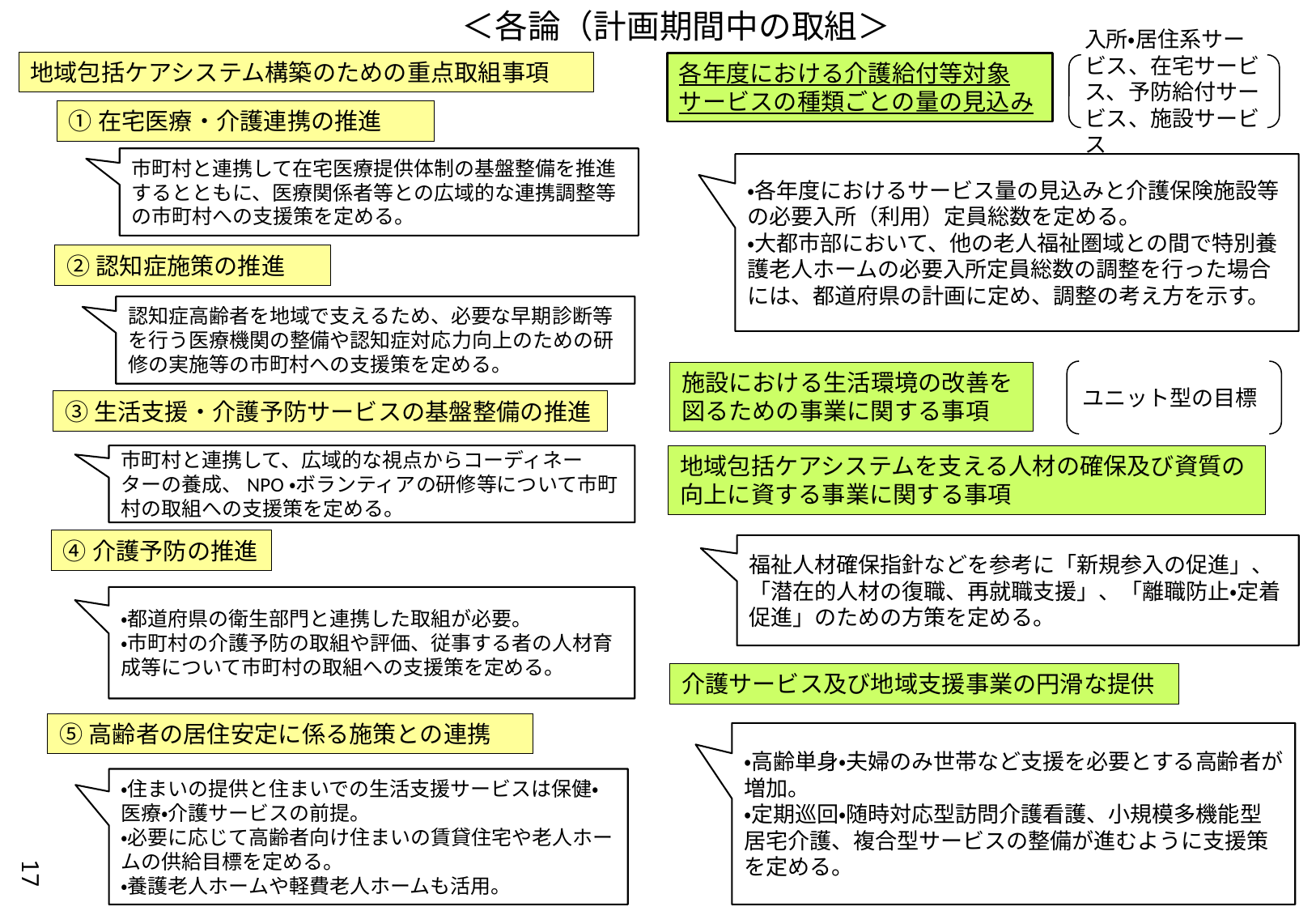

＜各論（計画期間中の取組＞
地域包括ケアシステム構築のための重点取組事項
各年度における介護給付等対象サービスの種類ごとの量の見込み
入所・居住系サービス、在宅サービス、予防給付サービス、施設サービス
①在宅医療・介護連携の推進
市町村と連携して在宅医療提供体制の基盤整備を推進するとともに、医療関係者等との広域的な連携調整等の市町村への支援策を定める。
・各年度におけるサービス量の見込みと介護保険施設等の必要入所（利用）定員総数を定める。
・大都市部において、他の老人福祉圏域との間で特別養護老人ホームの必要入所定員総数の調整を行った場合には、都道府県の計画に定め、調整の考え方を示す。
②認知症施策の推進
認知症高齢者を地域で支えるため、必要な早期診断等を行う医療機関の整備や認知症対応力向上のための研修の実施等の市町村への支援策を定める。
ユニット型の目標
施設における生活環境の改善を図るための事業に関する事項
③生活支援・介護予防サービスの基盤整備の推進
市町村と連携して、広域的な視点からコーディネーターの養成、NPO・ボランティアの研修等について市町村の取組への支援策を定める。
地域包括ケアシステムを支える人材の確保及び資質の向上に資する事業に関する事項
④介護予防の推進
福祉人材確保指針などを参考に「新規参入の促進」、「潜在的人材の復職、再就職支援」、「離職防止・定着促進」のための方策を定める。
・都道府県の衛生部門と連携した取組が必要。
・市町村の介護予防の取組や評価、従事する者の人材育成等について市町村の取組への支援策を定める。
介護サービス及び地域支援事業の円滑な提供
⑤高齢者の居住安定に係る施策との連携
・高齢単身・夫婦のみ世帯など支援を必要とする高齢者が増加。
・定期巡回・随時対応型訪問介護看護、小規模多機能型居宅介護、複合型サービスの整備が進むように支援策を定める。
・住まいの提供と住まいでの生活支援サービスは保健・医療・介護サービスの前提。
・必要に応じて高齢者向け住まいの賃貸住宅や老人ホームの供給目標を定める。
・養護老人ホームや軽費老人ホームも活用。
17